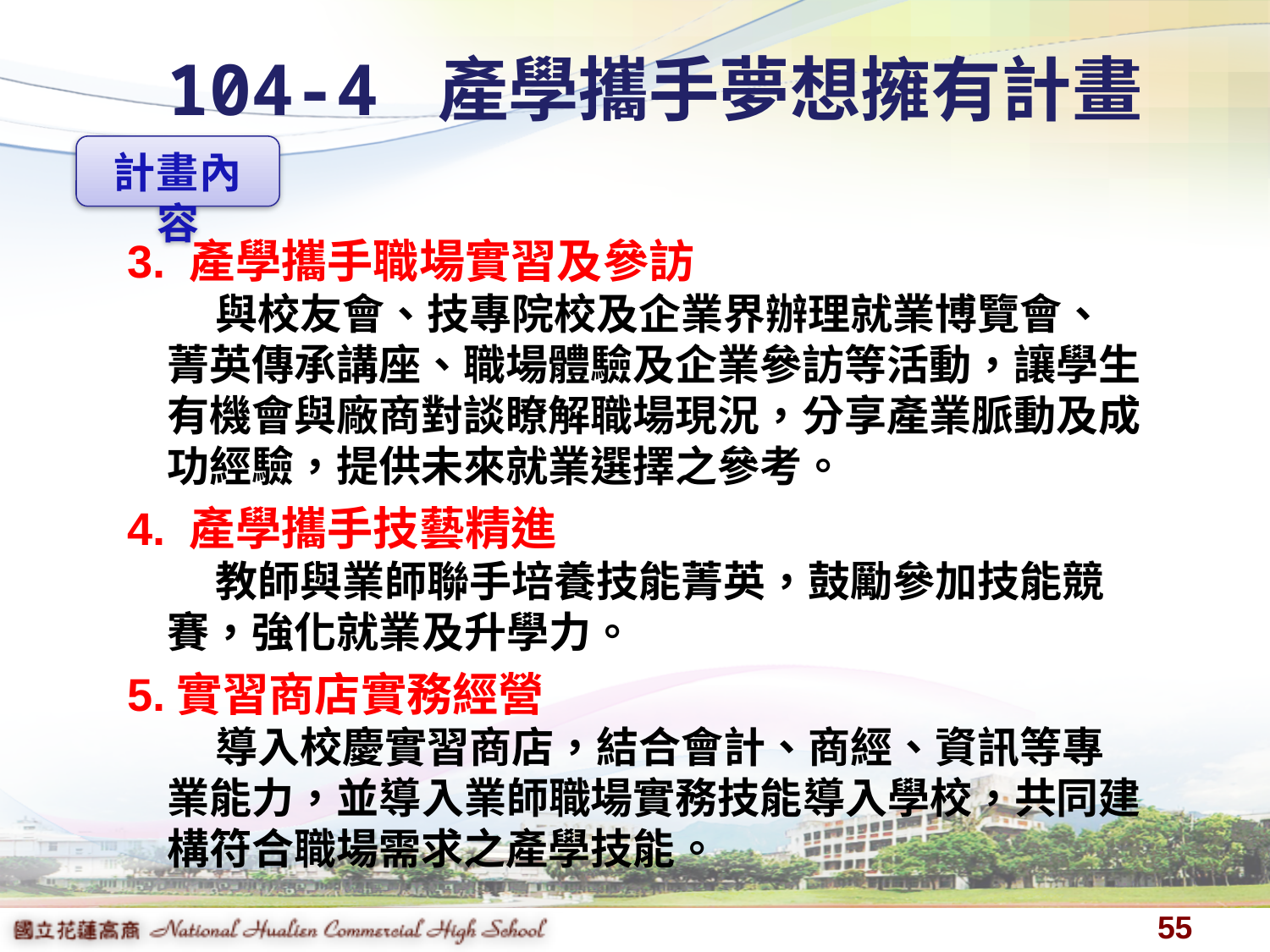

# 104-4 產學攜手夢想擁有計畫
計畫內容
3. 產學攜手職場實習及參訪
    與校友會、技專院校及企業界辦理就業博覽會、菁英傳承講座、職場體驗及企業參訪等活動，讓學生有機會與廠商對談瞭解職場現況，分享產業脈動及成功經驗，提供未來就業選擇之參考。
4. 產學攜手技藝精進
    教師與業師聯手培養技能菁英，鼓勵參加技能競賽，強化就業及升學力。
5.實習商店實務經營
    導入校慶實習商店，結合會計、商經、資訊等專業能力，並導入業師職場實務技能導入學校，共同建構符合職場需求之產學技能。